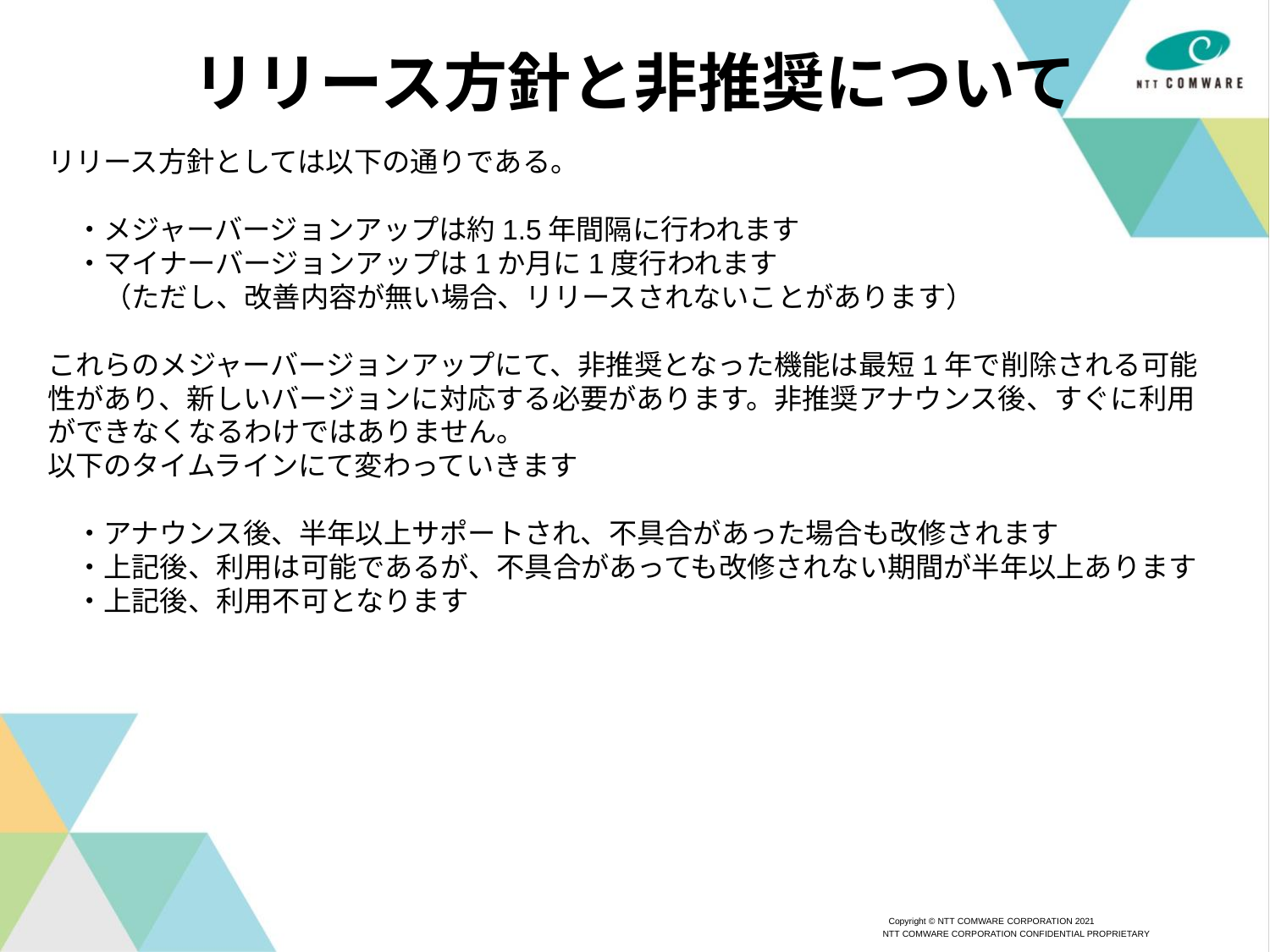

# リリース方針と非推奨について
リリース方針としては以下の通りである。

　・メジャーバージョンアップは約1.5年間隔に行われます
　・マイナーバージョンアップは1か月に1度行われます
　　（ただし、改善内容が無い場合、リリースされないことがあります）

これらのメジャーバージョンアップにて、非推奨となった機能は最短1年で削除される可能性があり、新しいバージョンに対応する必要があります。非推奨アナウンス後、すぐに利用ができなくなるわけではありません。
以下のタイムラインにて変わっていきます

　・アナウンス後、半年以上サポートされ、不具合があった場合も改修されます
　・上記後、利用は可能であるが、不具合があっても改修されない期間が半年以上あります
　・上記後、利用不可となります